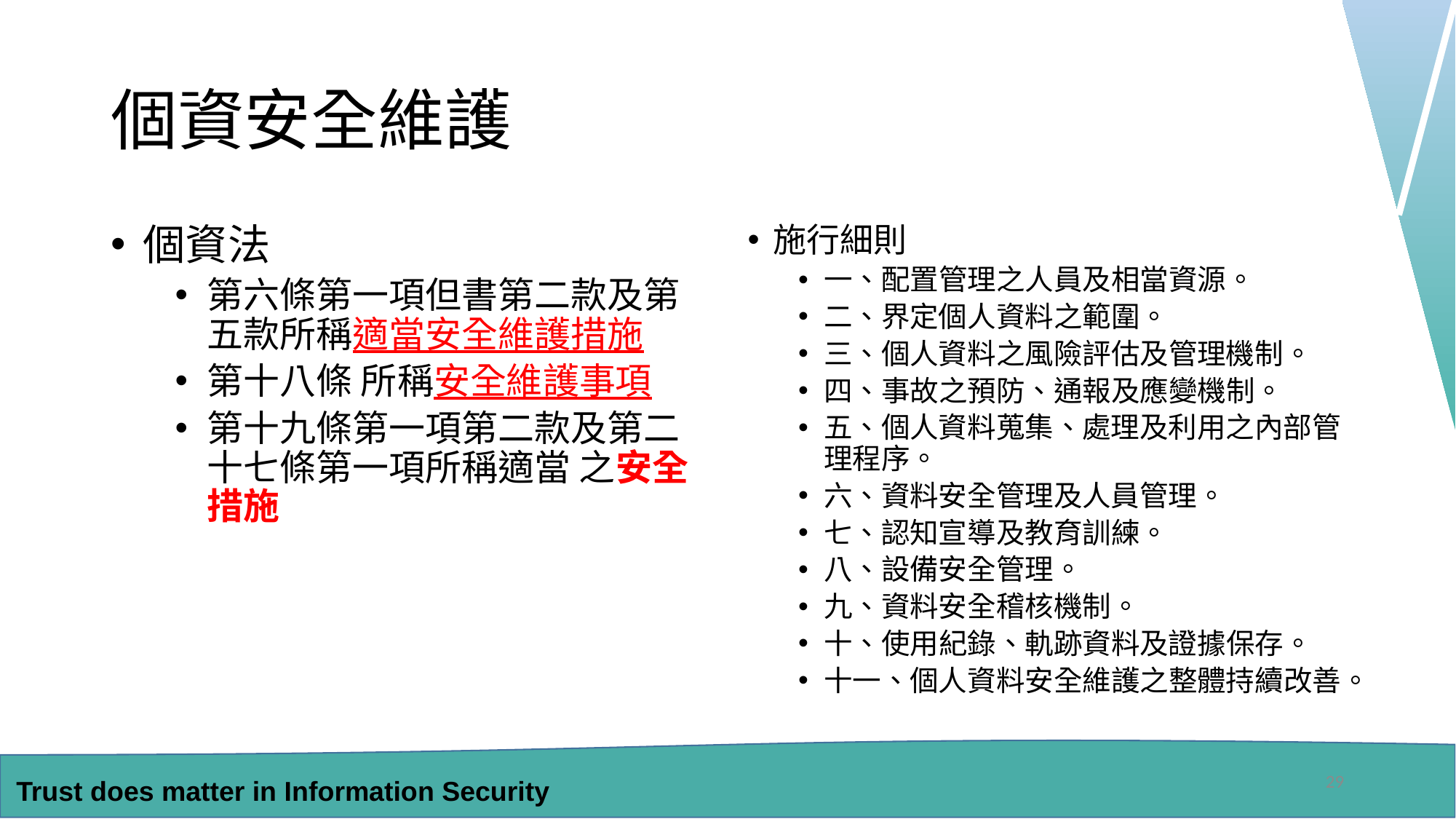

# 個資安全維護
個資法
第六條第一項但書第二款及第五款所稱適當安全維護措施
第十八條 所稱安全維護事項
第十九條第一項第二款及第二十七條第一項所稱適當 之安全措施

施行細則
一、配置管理之人員及相當資源。
二、界定個人資料之範圍。
三、個人資料之風險評估及管理機制。
四、事故之預防、通報及應變機制。
五、個人資料蒐集、處理及利用之內部管理程序。
六、資料安全管理及人員管理。
七、認知宣導及教育訓練。
八、設備安全管理。
九、資料安全稽核機制。
十、使用紀錄、軌跡資料及證據保存。
十一、個人資料安全維護之整體持續改善。

29